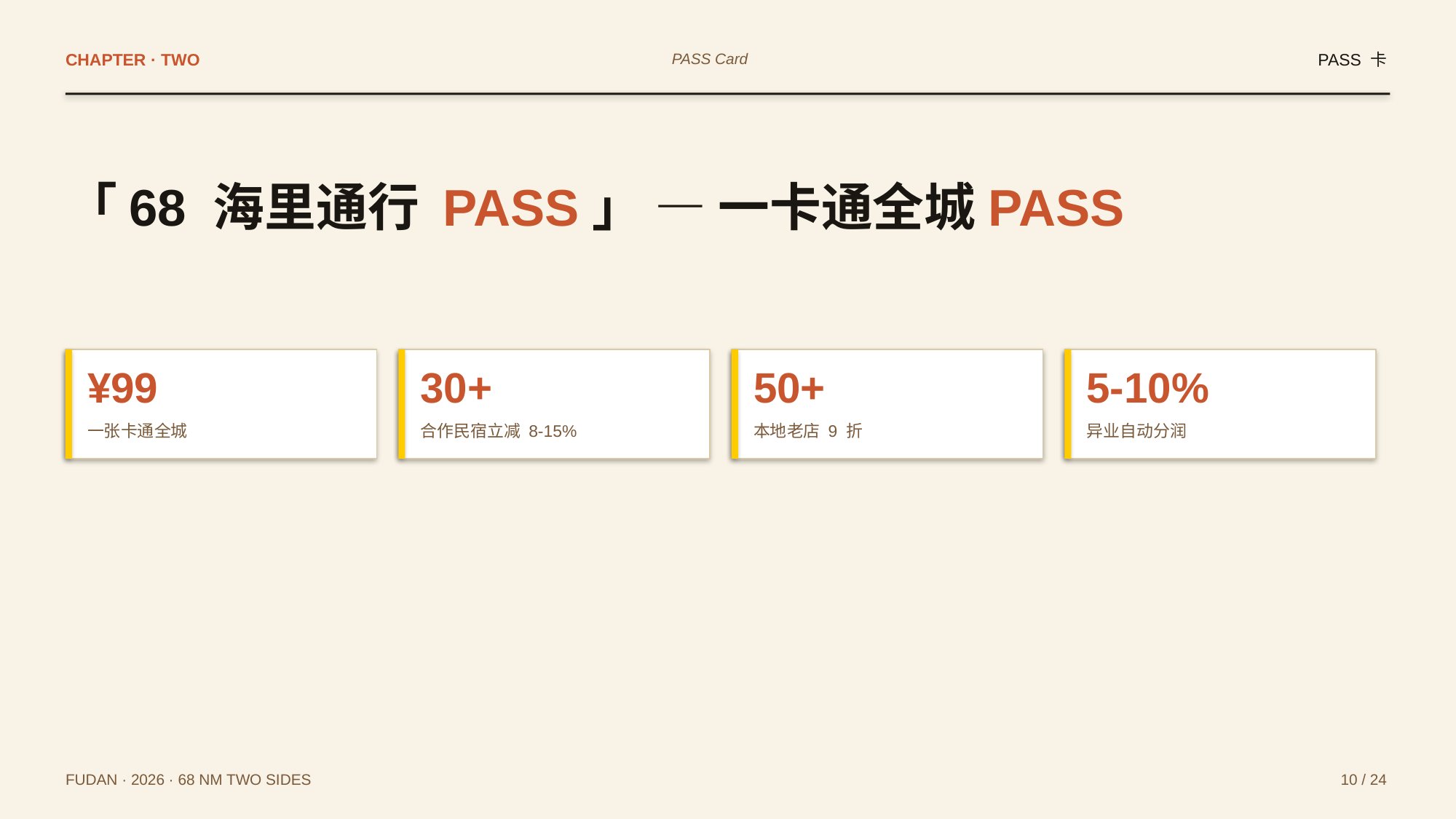

CHAPTER · TWO
PASS Card
PASS 卡

「68 海里通行 PASS」 — 一卡通全城PASS

¥99
30+
50+
5-10%
一张卡通全城
合作民宿立减 8-15%
本地老店 9 折
异业自动分润
FUDAN · 2026 · 68 NM TWO SIDES
10 / 24